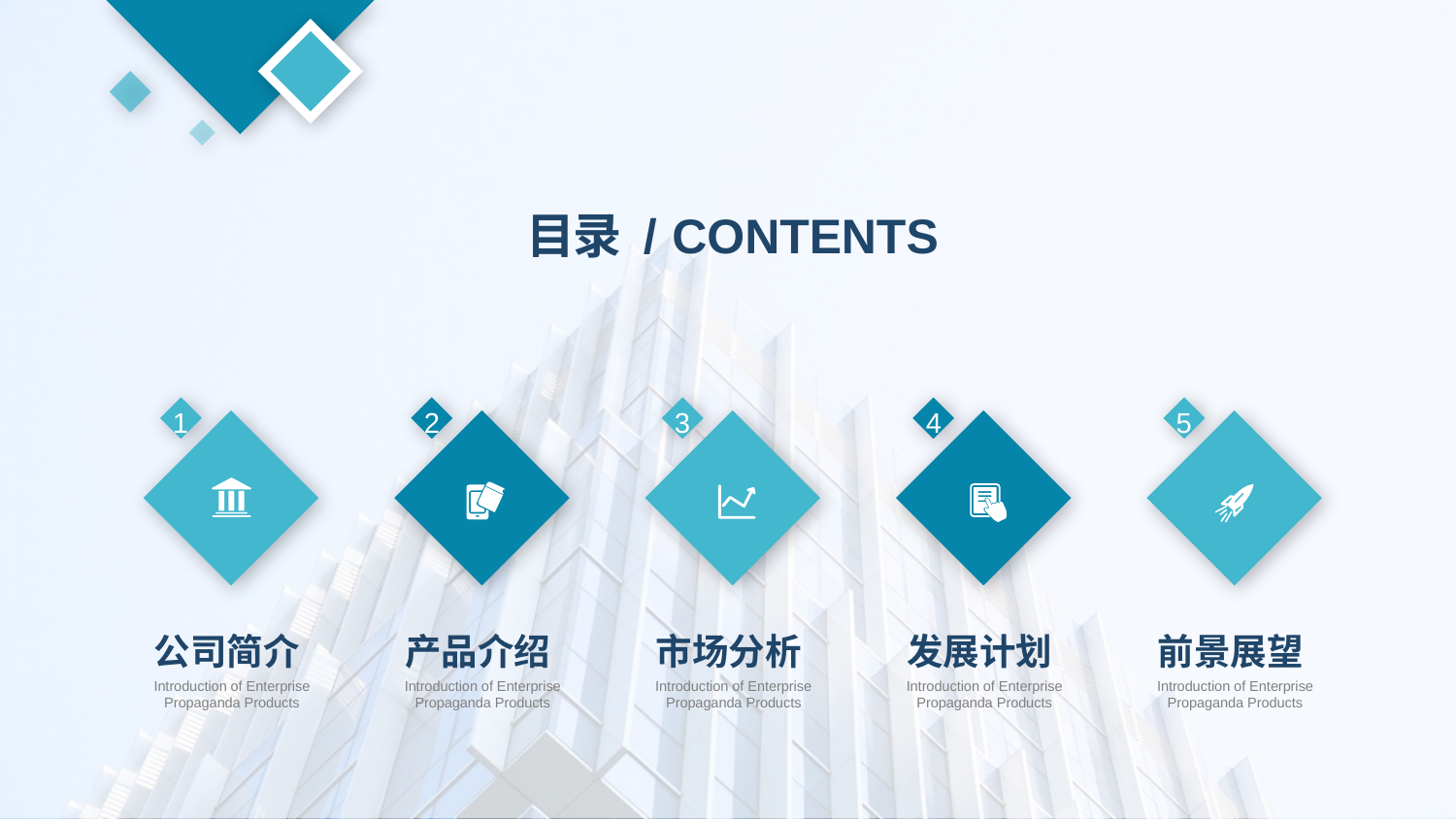

目 录  /  CONTENTS
1

公司简介
Introduction of Enterprise Propaganda Products

2

产品介绍
Introduction of Enterprise Propaganda Products

3

市场分析
Introduction of Enterprise Propaganda Products

4

发展计划
Introduction of Enterprise Propaganda Products

5

前景展望
Introduction of Enterprise Propaganda Products